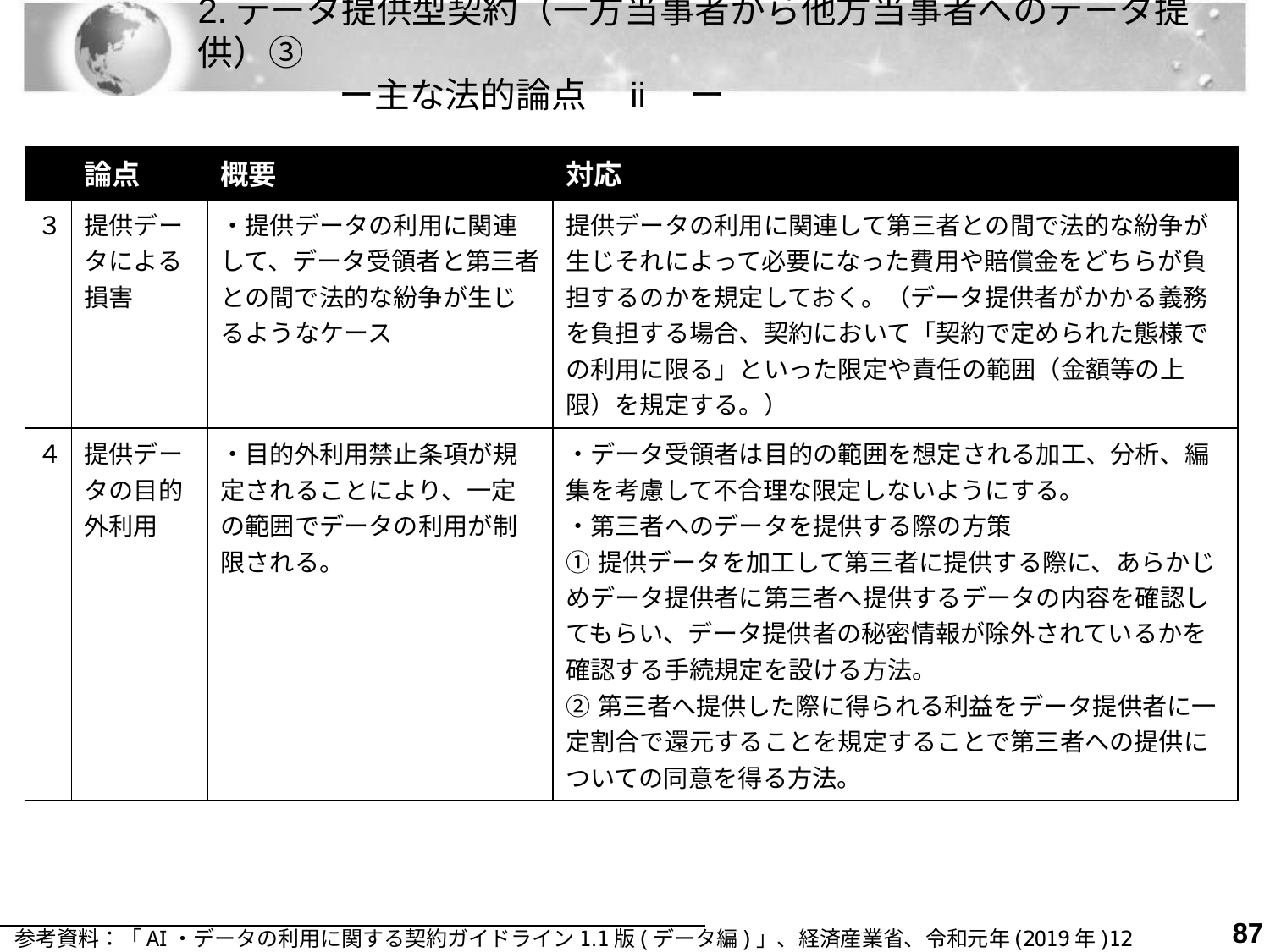

# 2.データ提供型契約（一方当事者から他方当事者へのデータ提供）③ 　　　　ー主な法的論点　ii　ー
|  | 論点 | 概要 | 対応 |
| --- | --- | --- | --- |
| ３ | 提供データによる損害 | ・提供データの利用に関連して、データ受領者と第三者との間で法的な紛争が生じるようなケース | 提供データの利用に関連して第三者との間で法的な紛争が生じそれによって必要になった費用や賠償金をどちらが負担するのかを規定しておく。（データ提供者がかかる義務を負担する場合、契約において「契約で定められた態様での利用に限る」といった限定や責任の範囲（金額等の上限）を規定する。） |
| ４ | 提供データの目的外利用 | ・目的外利用禁止条項が規定されることにより、一定の範囲でデータの利用が制限される。 | ・データ受領者は目的の範囲を想定される加工、分析、編集を考慮して不合理な限定しないようにする。 ・第三者へのデータを提供する際の方策 ①提供データを加工して第三者に提供する際に、あらかじめデータ提供者に第三者へ提供するデータの内容を確認してもらい、データ提供者の秘密情報が除外されているかを確認する手続規定を設ける方法。 ②第三者へ提供した際に得られる利益をデータ提供者に一定割合で還元することを規定することで第三者への提供についての同意を得る方法。 |
87
参考資料：「AI・データの利用に関する契約ガイドライン1.1版(データ編)」、経済産業省、令和元年(2019年)12月